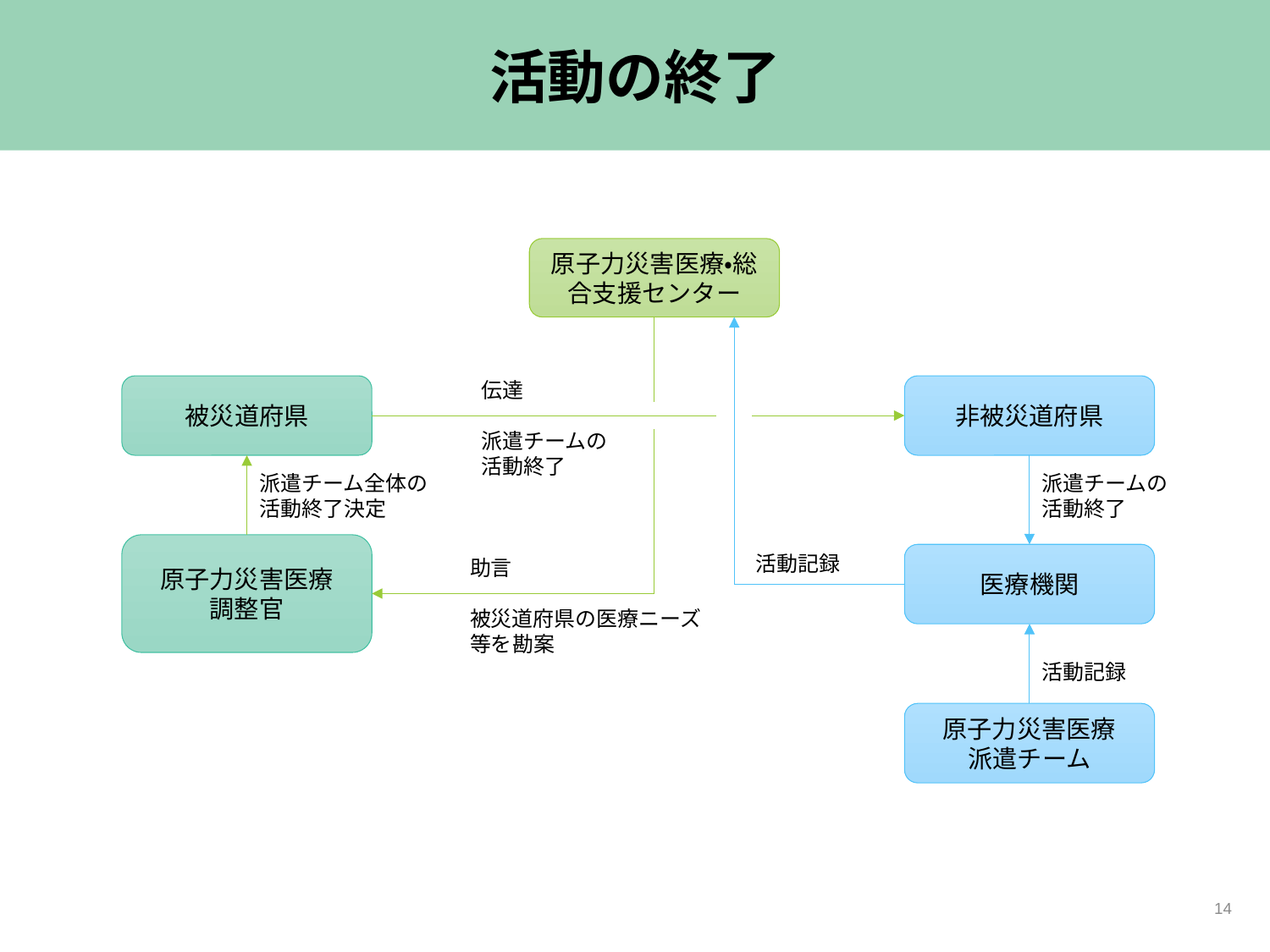

# 活動の終了
原子力災害医療・総合支援センター
伝達

派遣チームの活動終了
被災道府県
非被災道府県

派遣チーム全体の活動終了決定
派遣チームの活動終了
原子力災害医療
調整官
活動記録
医療機関
助言

被災道府県の医療ニーズ等を勘案
活動記録
原子力災害医療
派遣チーム
14